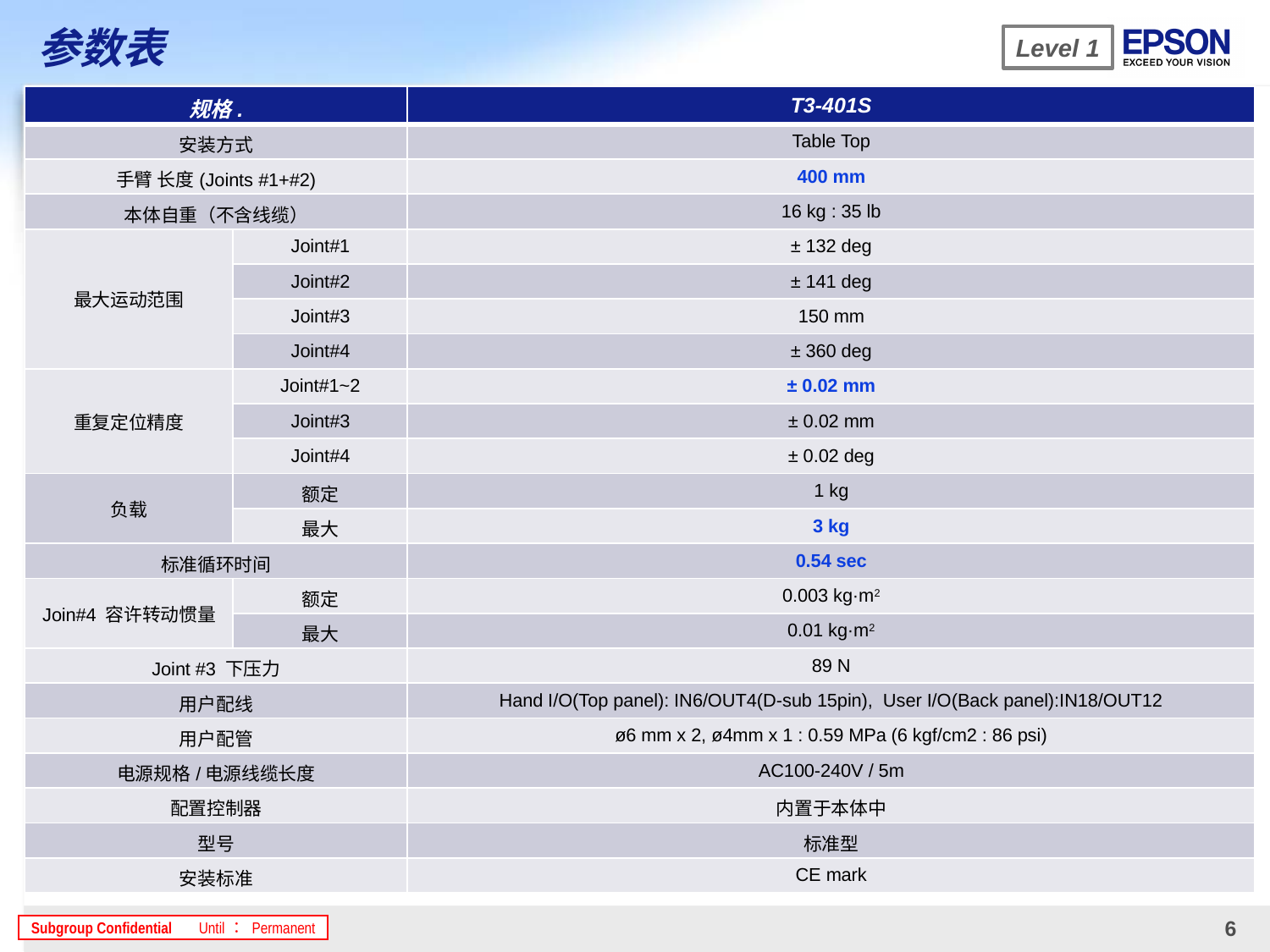

# 参数表
Level 1
| 规格. |  | T3-401S |
| --- | --- | --- |
| 安装方式 |  | Table Top |
| 手臂 长度(Joints #1+#2) |  | 400 mm |
| 本体自重（不含线缆） |  | 16 kg : 35 lb |
| 最大运动范围 | Joint#1 | ± 132 deg |
|  | Joint#2 | ± 141 deg |
|  | Joint#3 | 150 mm |
|  | Joint#4 | ± 360 deg |
| 重复定位精度 | Joint#1~2 | ± 0.02 mm |
|  | Joint#3 | ± 0.02 mm |
|  | Joint#4 | ± 0.02 deg |
| 负载 | 额定 | 1 kg |
|  | 最大 | 3 kg |
| 标准循环时间 |  | 0.54 sec |
| Join#4 容许转动惯量 | 额定 | 0.003 kg·m2 |
|  | 最大 | 0.01 kg·m2 |
| Joint #3 下压力 |  | 89 N |
| 用户配线 |  | Hand I/O(Top panel): IN6/OUT4(D-sub 15pin), User I/O(Back panel):IN18/OUT12 |
| 用户配管 |  | ø6 mm x 2, ø4mm x 1 : 0.59 MPa (6 kgf/cm2 : 86 psi) |
| 电源规格/电源线缆长度 |  | AC100-240V / 5m |
| 配置控制器 |  | 内置于本体中 |
| 型号 |  | 标准型 |
| 安装标准 |  | CE mark |